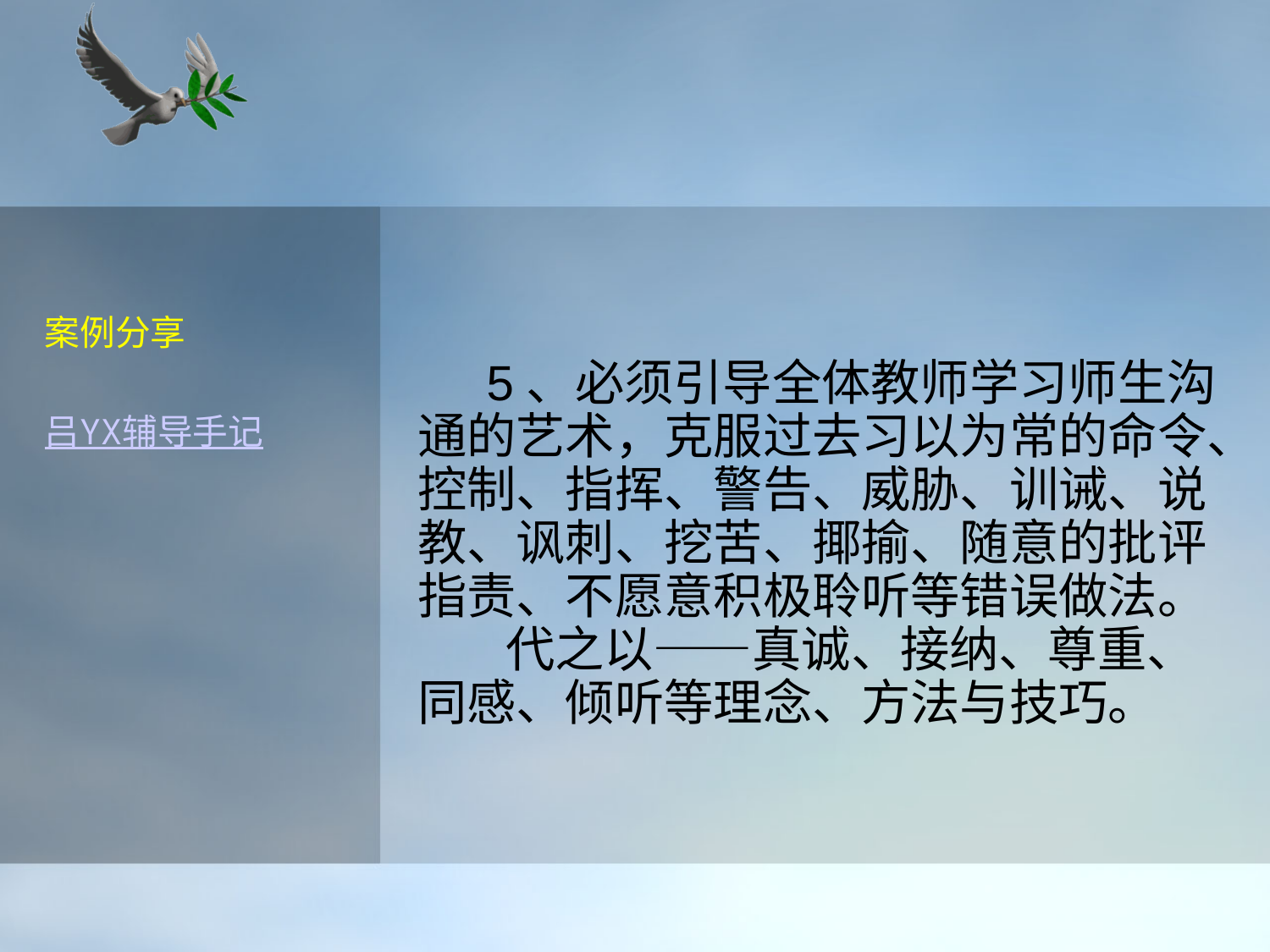

案例分享

吕YX辅导手记

# 5、必须引导全体教师学习师生沟通的艺术，克服过去习以为常的命令、控制、指挥、警告、威胁、训诫、说教、讽刺、挖苦、揶揄、随意的批评指责、不愿意积极聆听等错误做法。 代之以——真诚、接纳、尊重、同感、倾听等理念、方法与技巧。